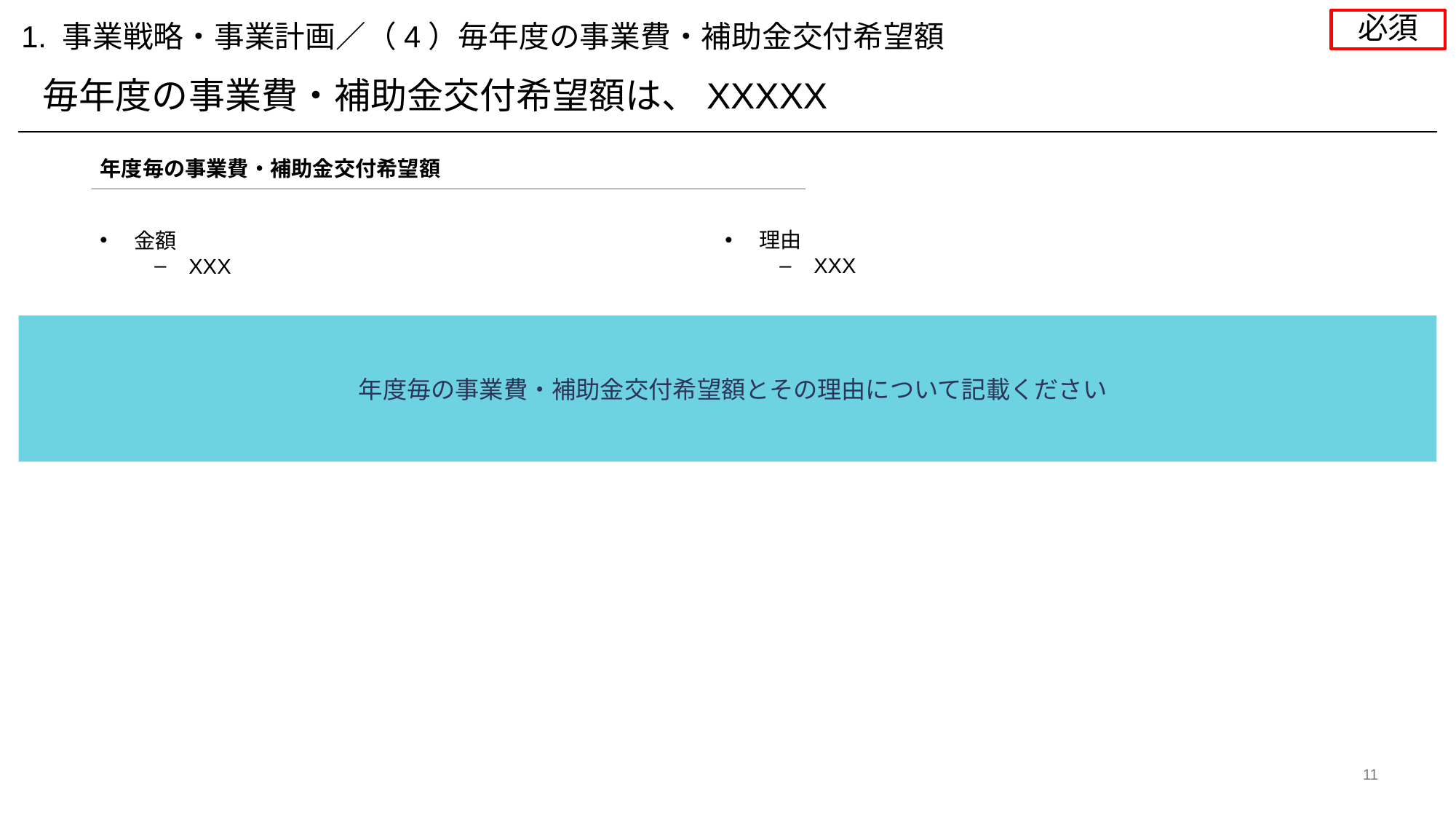

必須
1. 事業戦略・事業計画／（4）毎年度の事業費・補助金交付希望額
毎年度の事業費・補助金交付希望額は、XXXXX
年度毎の事業費・補助金交付希望額
理由
XXX
金額
XXX
年度毎の事業費・補助金交付希望額とその理由について記載ください